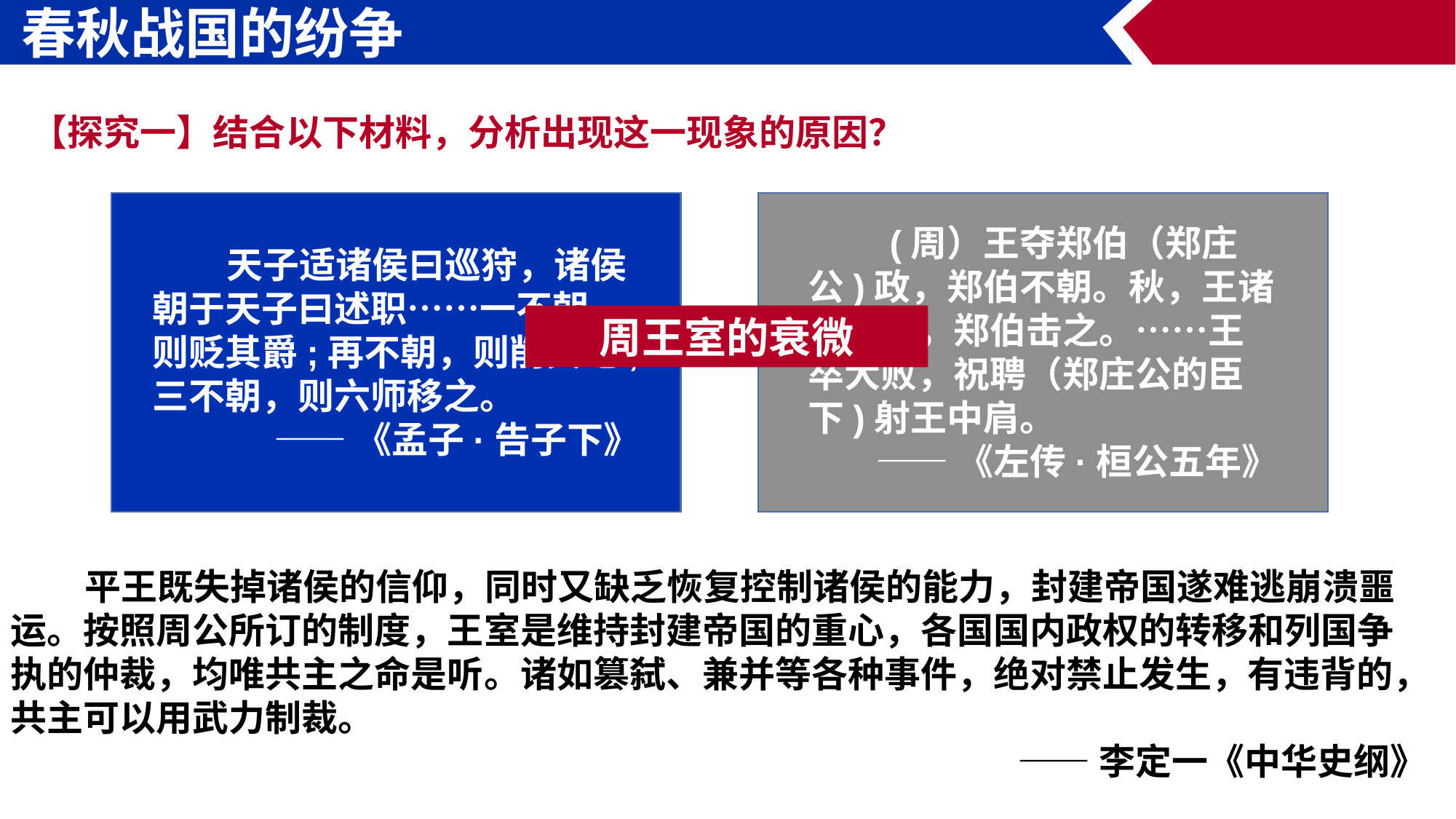

春秋战国的纷争
【探究一】结合以下材料，分析出现这一现象的原因？

        天子适诸侯曰巡狩，诸侯朝于天子曰述职……一不朝，则贬其爵;再不朝，则削其地;三不朝，则六师移之。
——《孟子·告子下》

        (周）王夺郑伯（郑庄公)政，郑伯不朝。秋，王诸侯伐郑，郑伯击之。……王卒大败，祝聘（郑庄公的臣下)射王中肩。
——《左传·桓公五年》
周王室的衰微
        平王既失掉诸侯的信仰，同时又缺乏恢复控制诸侯的能力，封建帝国遂难逃崩溃噩运。按照周公所订的制度，王室是维持封建帝国的重心，各国国内政权的转移和列国争执的仲裁，均唯共主之命是听。诸如篡弑、兼并等各种事件，绝对禁止发生，有违背的，共主可以用武力制裁。
——李定一《中华史纲》